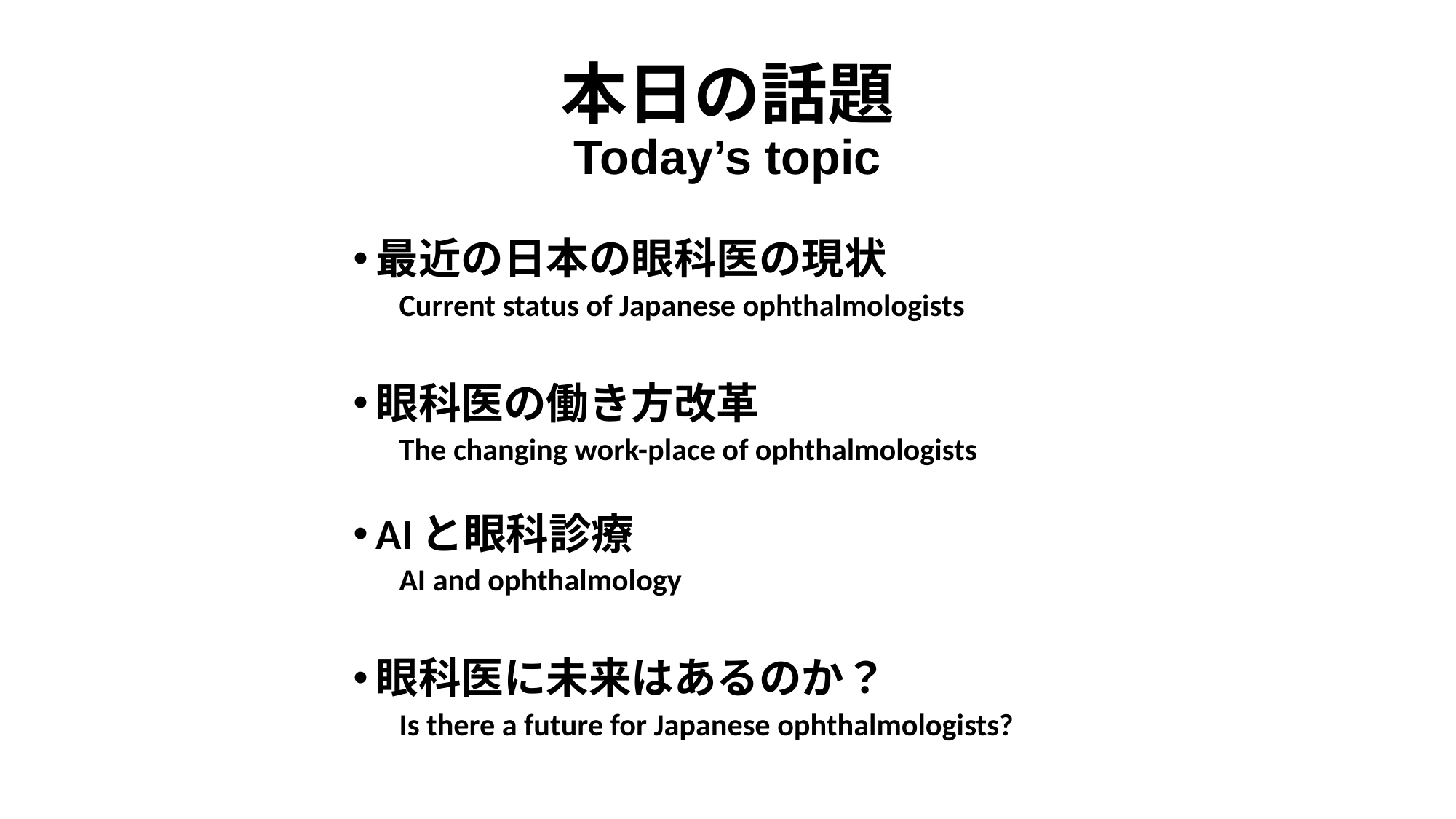

# 本日の話題 Today’s topic
最近の日本の眼科医の現状
Current status of Japanese ophthalmologists

眼科医の働き方改革
The changing work-place of ophthalmologists

AIと眼科診療
AI and ophthalmology

眼科医に未来はあるのか？
Is there a future for Japanese ophthalmologists?